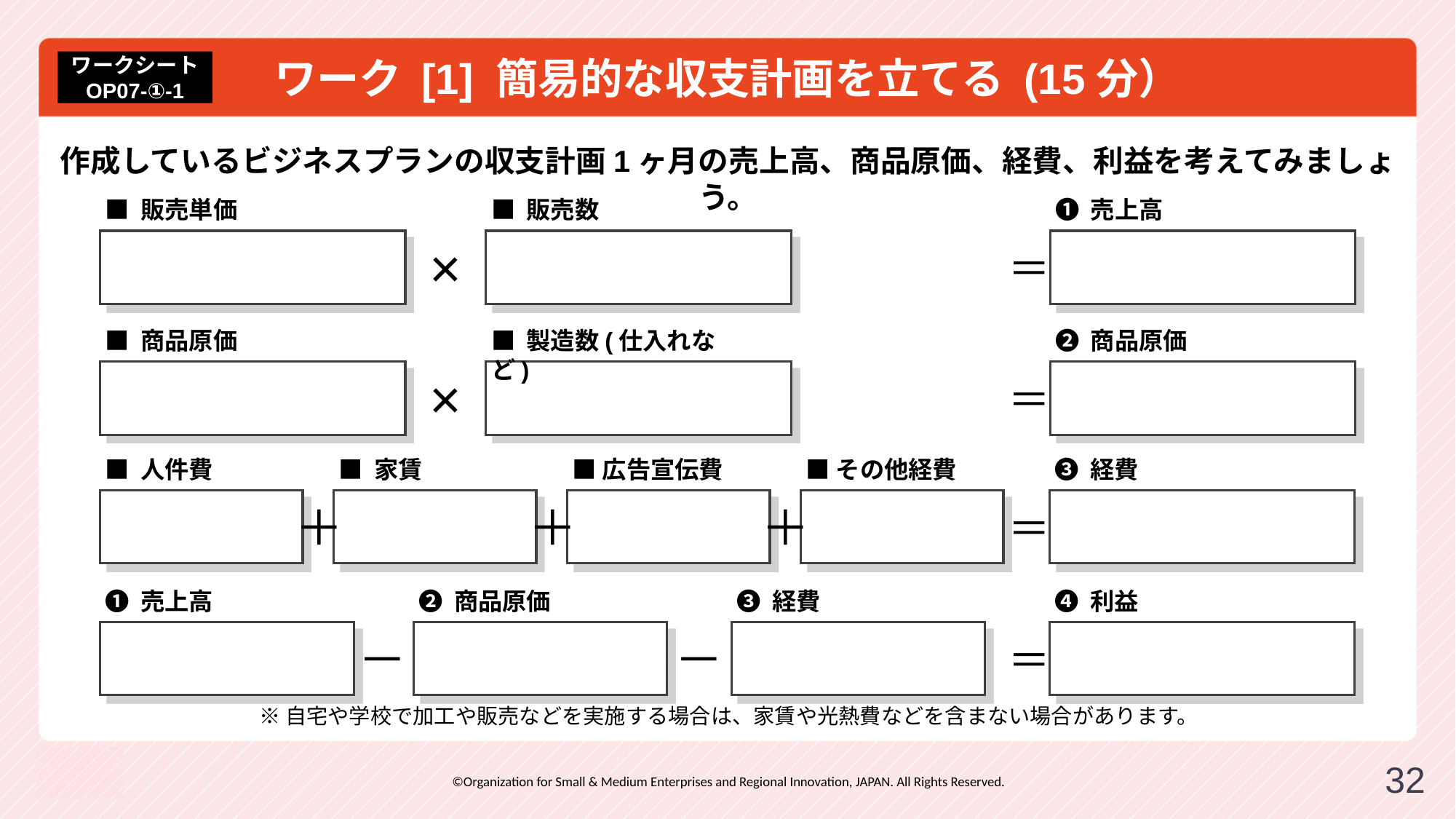

# ワーク [1] 簡易的な収支計画を立てる (15分）
ワークシート
OP07-①-1
作成しているビジネスプランの収支計画1ヶ月の売上高、商品原価、経費、利益を考えてみましょう。
■ 販売単価
■ 販売数
❶ 売上高
×
＝

■ 商品原価
■ 製造数(仕入れなど)
❷ 商品原価
×
＝

■ 人件費
■ 家賃
■広告宣伝費
■その他経費
❸ 経費
＋
＋
＋
＝

❶ 売上高
❷ 商品原価
❸ 経費
❹ 利益
－
－

＝
※自宅や学校で加工や販売などを実施する場合は、家賃や光熱費などを含まない場合があります。